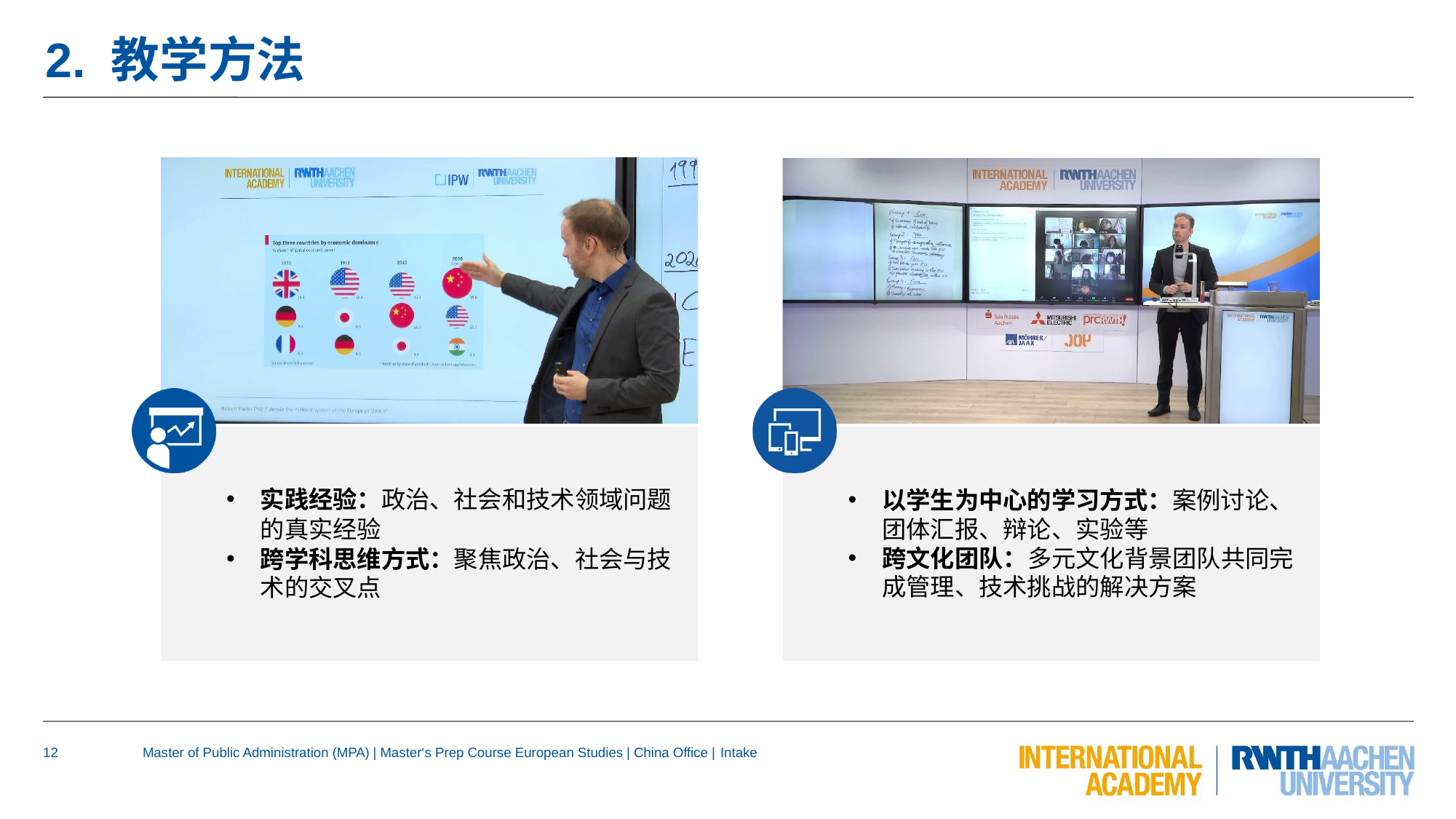

# 2. 教学方法

实践经验：政治、社会和技术领域问题 的真实经验
跨学科思维方式：聚焦政治、社会与技 术的交叉点
以学生为中心的学习方式：案例讨论、
团体汇报、辩论、实验等
跨文化团队：多元文化背景团队共同完
成管理、技术挑战的解决方案
12
Master of Public Administration (MPA) | Master‘s Prep Course European Studies | China Office | Intake